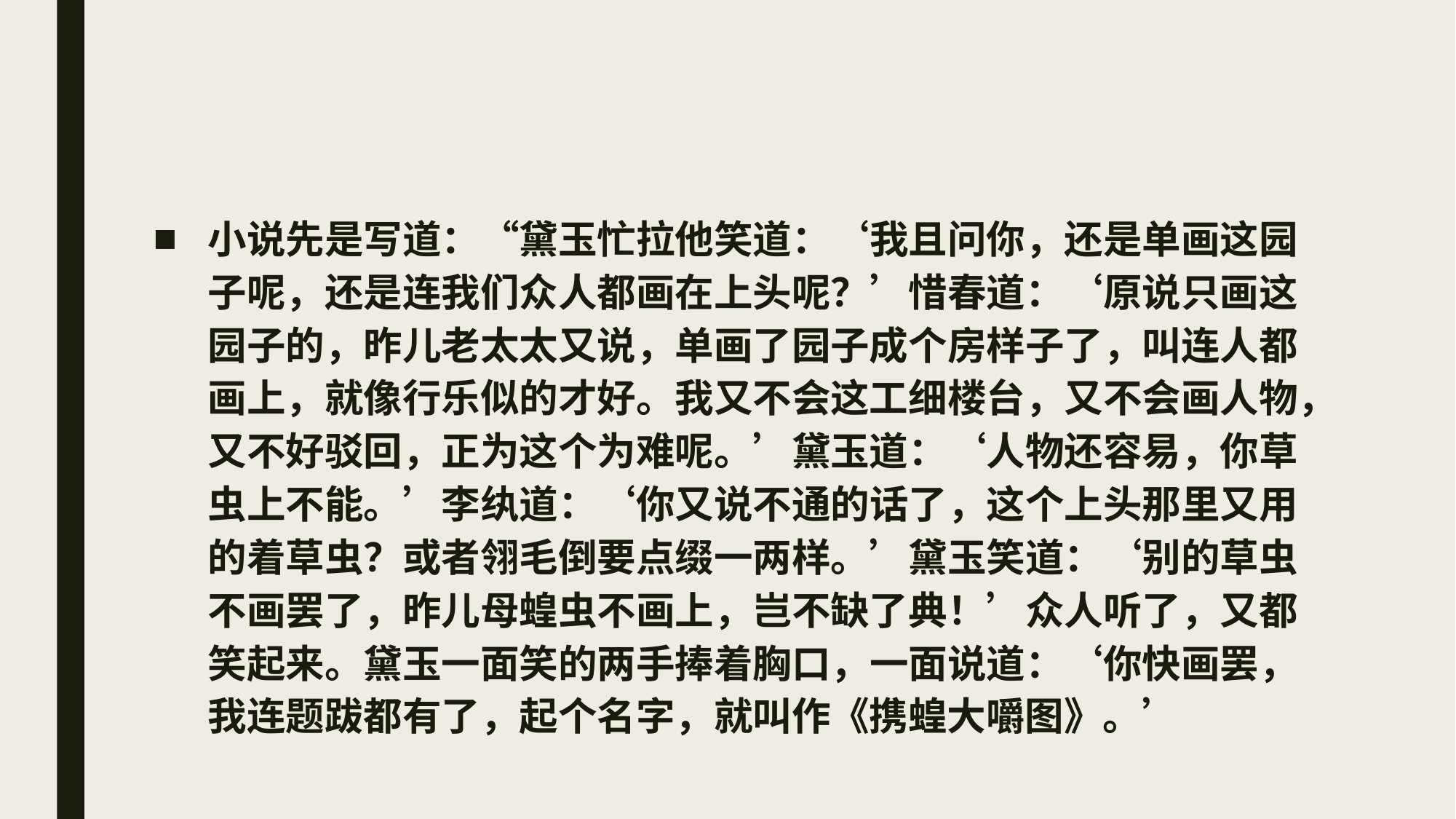

#
小说先是写道：“黛玉忙拉他笑道：‘我且问你，还是单画这园子呢，还是连我们众人都画在上头呢？’惜春道：‘原说只画这园子的，昨儿老太太又说，单画了园子成个房样子了，叫连人都画上，就像行乐似的才好。我又不会这工细楼台，又不会画人物，又不好驳回，正为这个为难呢。’黛玉道：‘人物还容易，你草虫上不能。’李纨道：‘你又说不通的话了，这个上头那里又用的着草虫？或者翎毛倒要点缀一两样。’黛玉笑道：‘别的草虫不画罢了，昨儿母蝗虫不画上，岂不缺了典！’众人听了，又都笑起来。黛玉一面笑的两手捧着胸口，一面说道：‘你快画罢，我连题跋都有了，起个名字，就叫作《携蝗大嚼图》。’